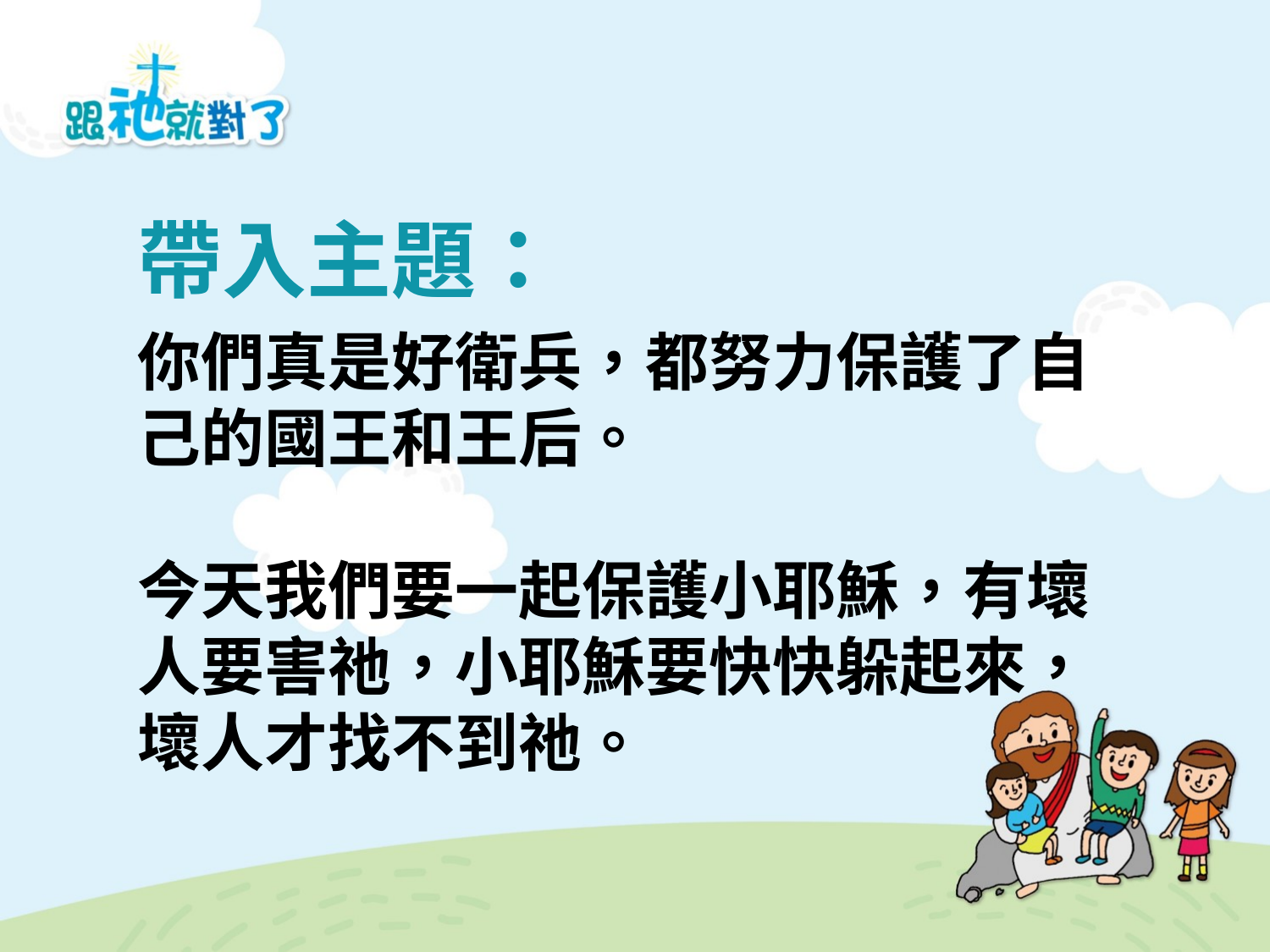

帶入主題：
你們真是好衛兵，都努力保護了自己的國王和王后。

今天我們要一起保護小耶穌，有壞人要害祂，小耶穌要快快躲起來，壞人才找不到祂。